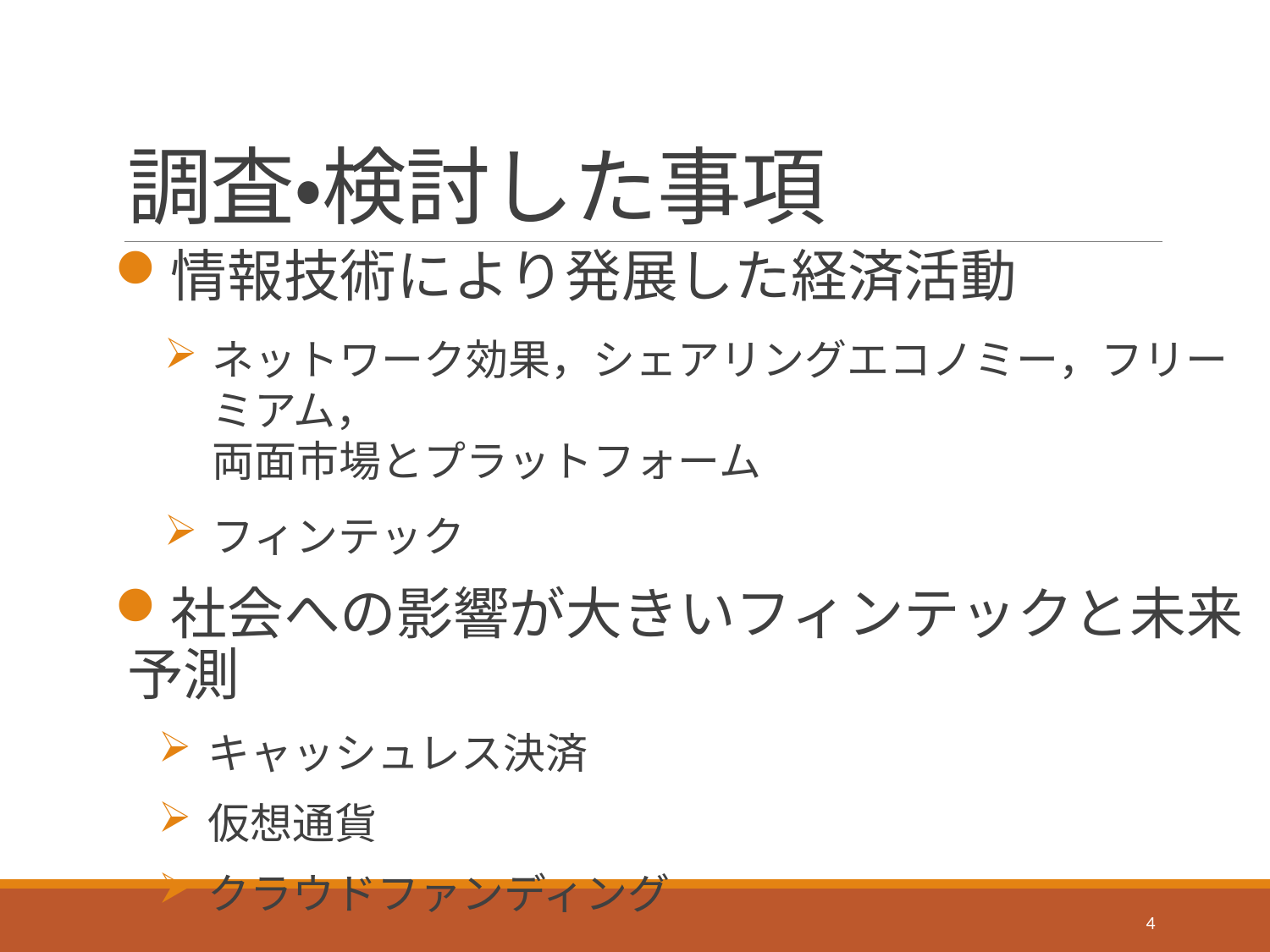

# 調査・検討した事項
情報技術により発展した経済活動
ネットワーク効果，シェアリングエコノミー，フリーミアム，
両面市場とプラットフォーム
フィンテック
社会への影響が大きいフィンテックと未来予測
キャッシュレス決済
仮想通貨
クラウドファンディング
4